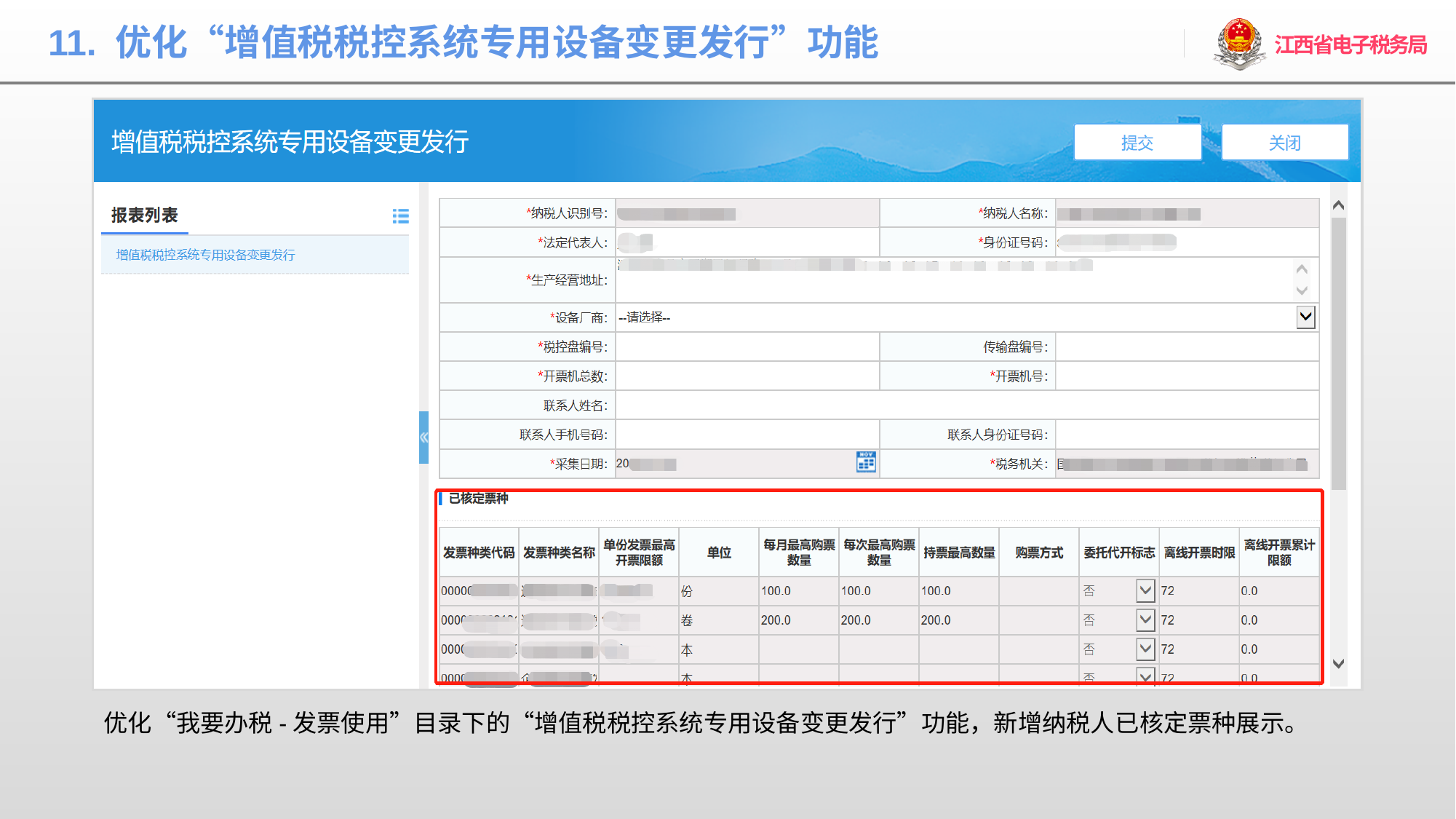

11. 优化“增值税税控系统专用设备变更发行”功能

优化“我要办税-发票使用”目录下的“增值税税控系统专用设备变更发行”功能，新增纳税人已核定票种展示。